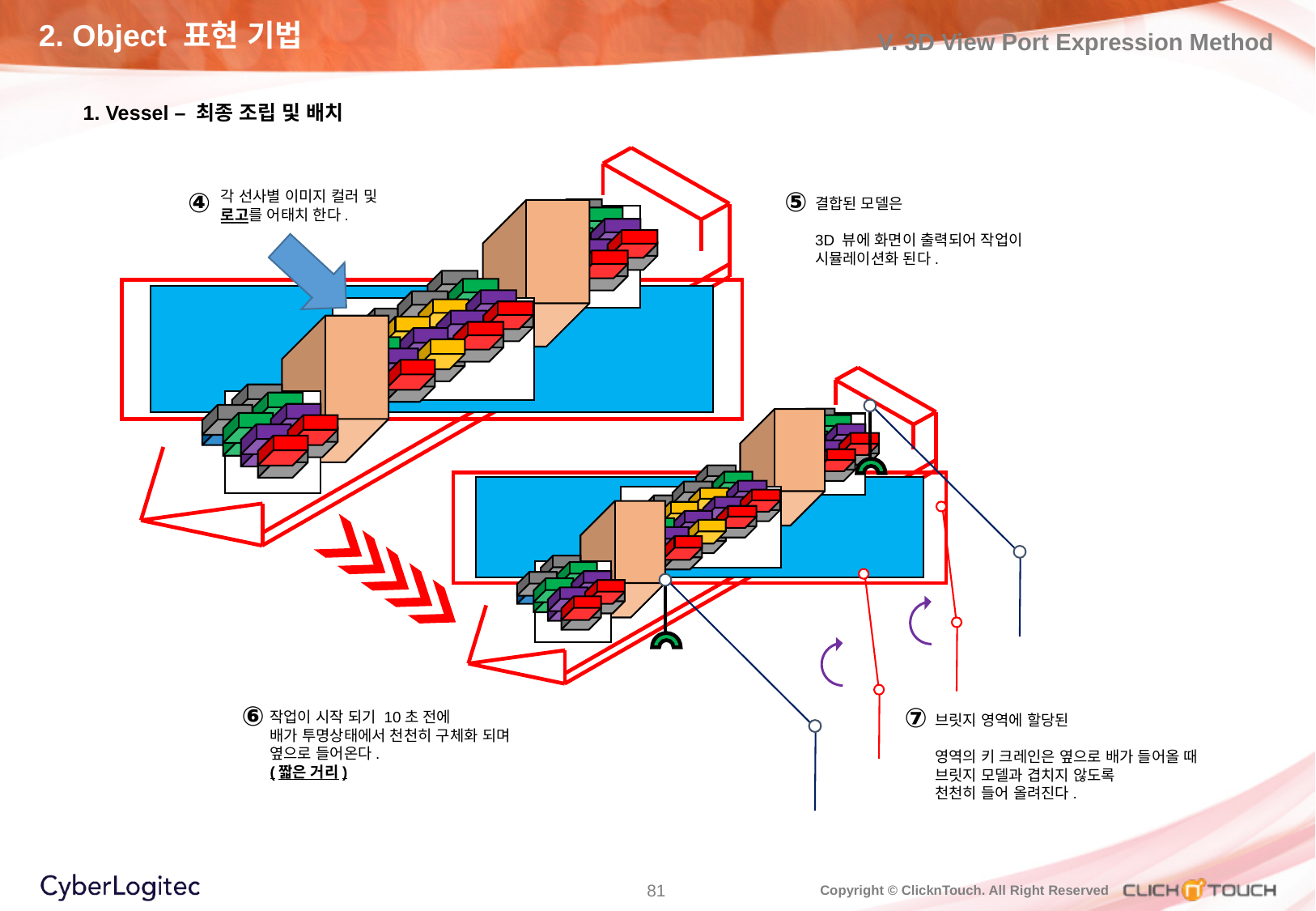

2. Object 표현 기법
V. 3D View Port Expression Method
1. Vessel – 최종 조립 및 배치

⑤
④
각 선사별 이미지 컬러 및 로고를 어태치 한다.
결합된 모델은

3D 뷰에 화면이 출력되어 작업이 시뮬레이션화 된다.

⑥
⑦
작업이 시작 되기 10초 전에
배가 투명상태에서 천천히 구체화 되며
옆으로 들어온다.
(짧은 거리)
브릿지 영역에 할당된

영역의 키 크레인은 옆으로 배가 들어올 때
브릿지 모델과 겹치지 않도록
천천히 들어 올려진다.